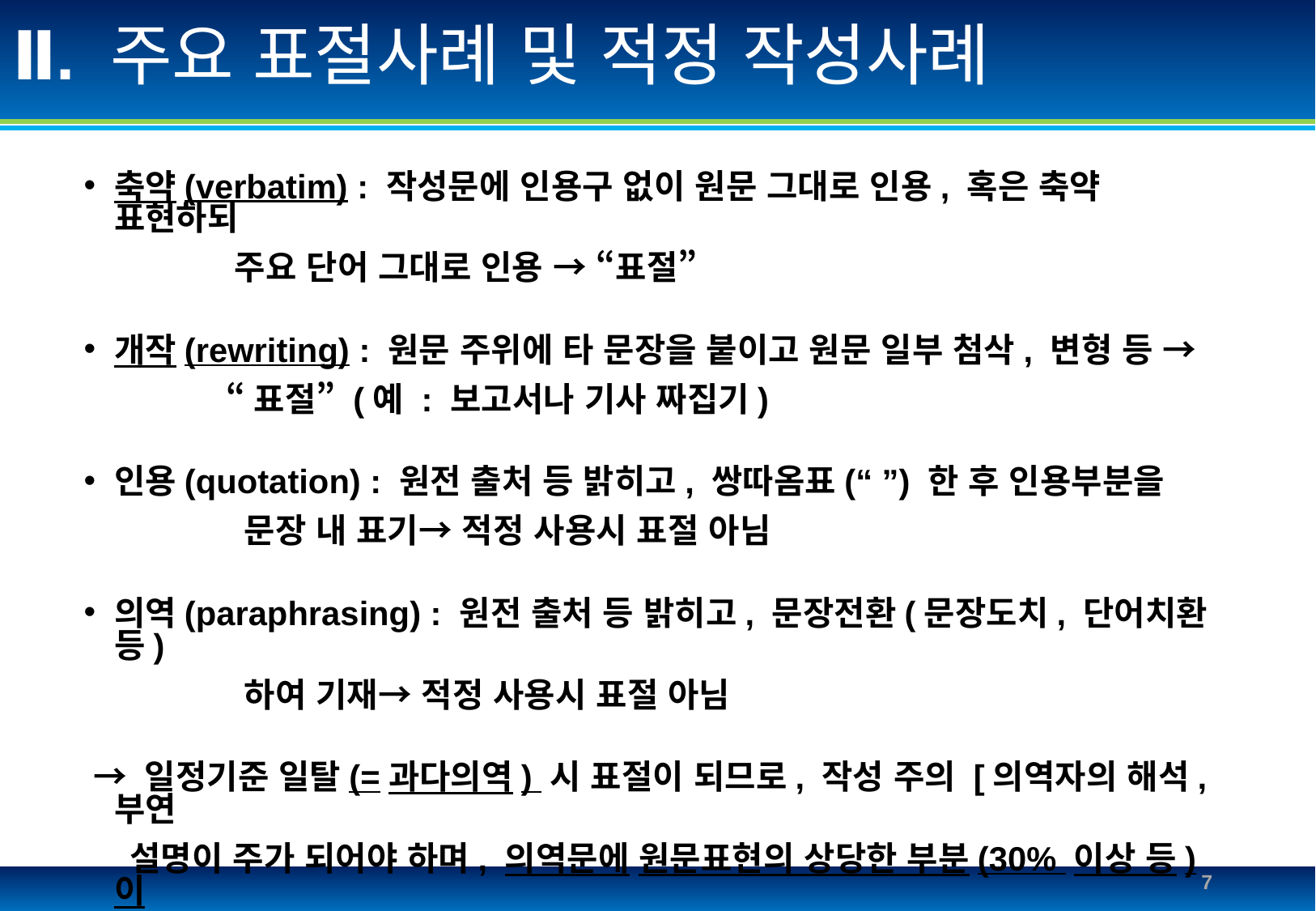

# Ⅱ. 주요 표절사례 및 적정 작성사례
축약(verbatim) : 작성문에 인용구 없이 원문 그대로 인용, 혹은 축약 표현하되
               주요 단어 그대로 인용 → “표절”

개작(rewriting) : 원문 주위에 타 문장을 붙이고 원문 일부 첨삭, 변형 등 →
               “표절” (예 : 보고서나 기사 짜집기)

인용(quotation) : 원전 출처 등 밝히고, 쌍따옴표(“ ”) 한 후 인용부분을
                문장 내 표기→ 적정 사용시 표절 아님

의역(paraphrasing) : 원전 출처 등 밝히고, 문장전환(문장도치, 단어치환 등)
                하여 기재→ 적정 사용시 표절 아님

 → 일정기준 일탈(=과다의역) 시 표절이 되므로, 작성 주의 [의역자의 해석, 부연
    설명이 주가 되어야 하며, 의역문에 원문표현의 상당한 부분(30% 이상 등)이
    있으면]  → “표절”

7
Silla university